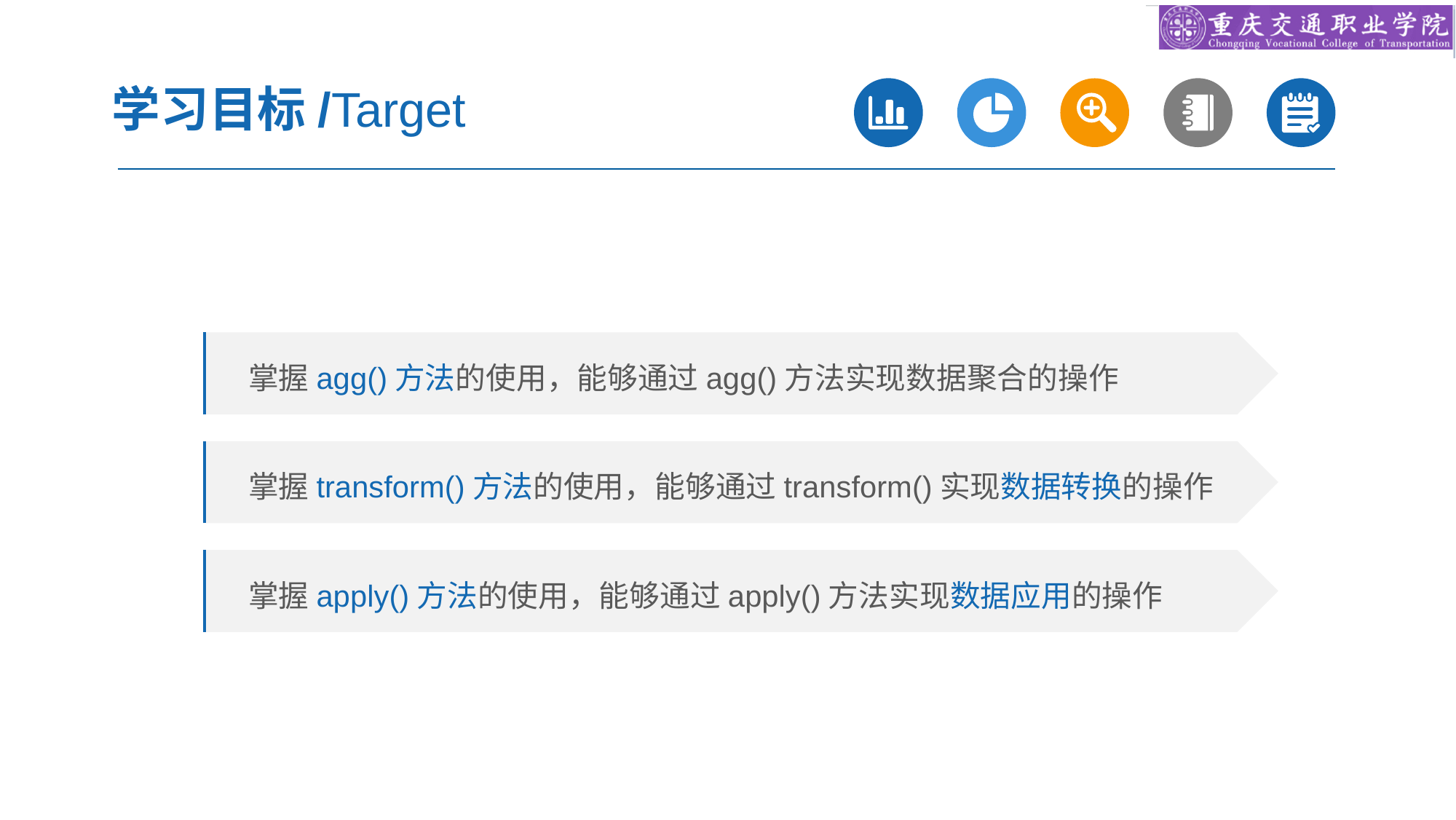

学习目标/Target
    掌握agg()方法的使用，能够通过agg()方法实现数据聚合的操作

    掌握transform()方法的使用，能够通过transform()实现数据转换的操作

    掌握apply()方法的使用，能够通过apply()方法实现数据应用的操作